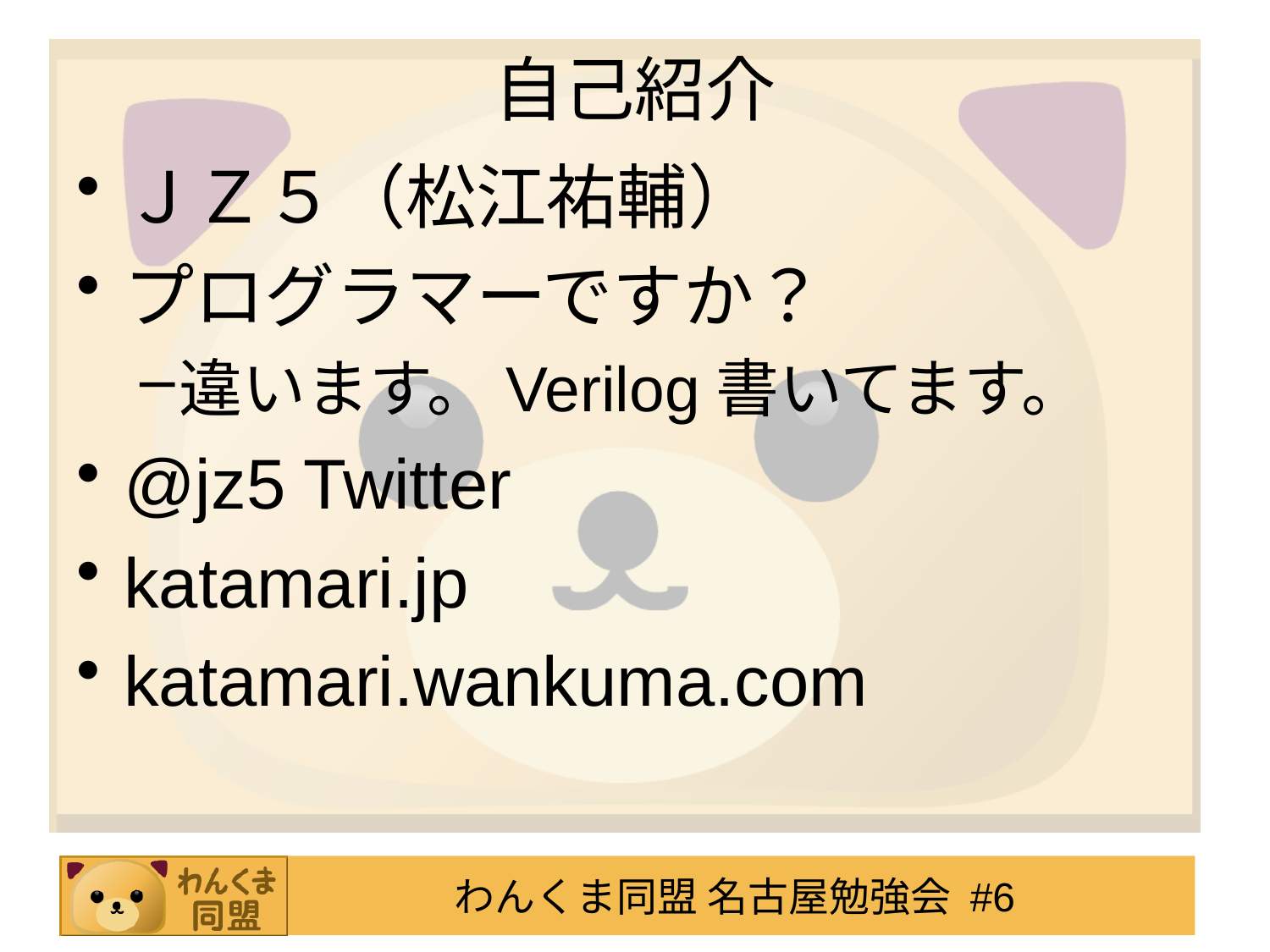

# 自己紹介
ＪＺ５（松江祐輔）
プログラマーですか？
違います。Verilog書いてます。
@jz5 Twitter
katamari.jp
katamari.wankuma.com